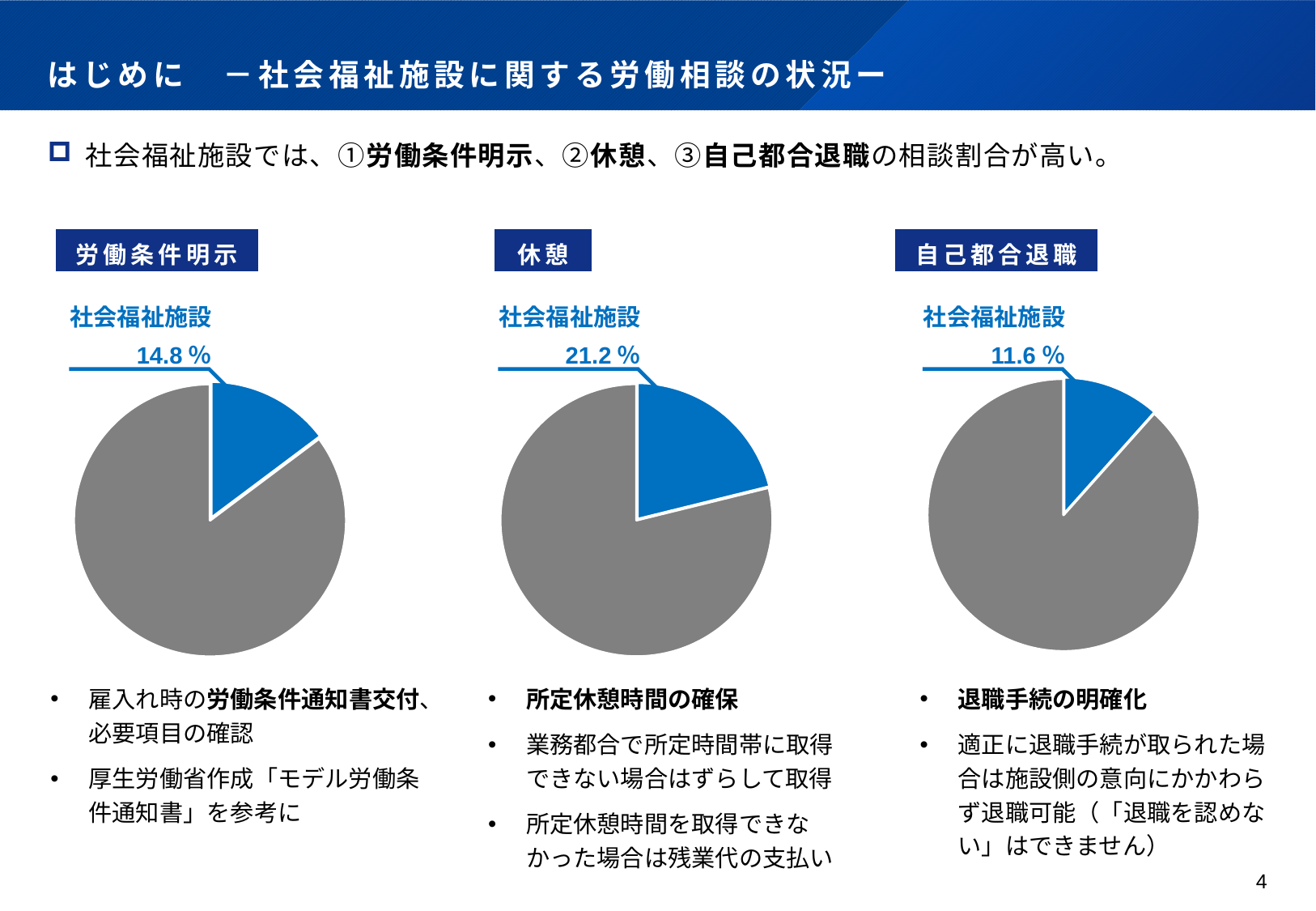

# はじめに　－社会福祉施設に関する労働相談の状況ー
社会福祉施設では、①労働条件明示、②休憩、③自己都合退職の相談割合が高い。
労働条件明示
社会福祉施設
14.8％

### Chart

| Category |  |
|---|---|
| 社会福祉施設 | 13.0 |
| 社会福祉施設以外 | 75.0 |
休憩
社会福祉施設
21.2％

### Chart

| Category |  |
|---|---|
| 社会福祉施設 | 11.0 |
| 社会福祉施設以外 | 41.0 |
自己都合退職
社会福祉施設
11.6％

### Chart

| Category |  |
|---|---|
| 社会福祉施設 | 21.0 |
| 社会福祉施設以外 | 160.0 |

### Chart

| Category |
|---|
雇入れ時の労働条件通知書交付、必要項目の確認
厚生労働省作成「モデル労働条件通知書」を参考に
所定休憩時間の確保
業務都合で所定時間帯に取得できない場合はずらして取得
所定休憩時間を取得できなかった場合は残業代の支払い
退職手続の明確化
適正に退職手続が取られた場合は施設側の意向にかかわらず退職可能（「退職を認めない」はできません）
4